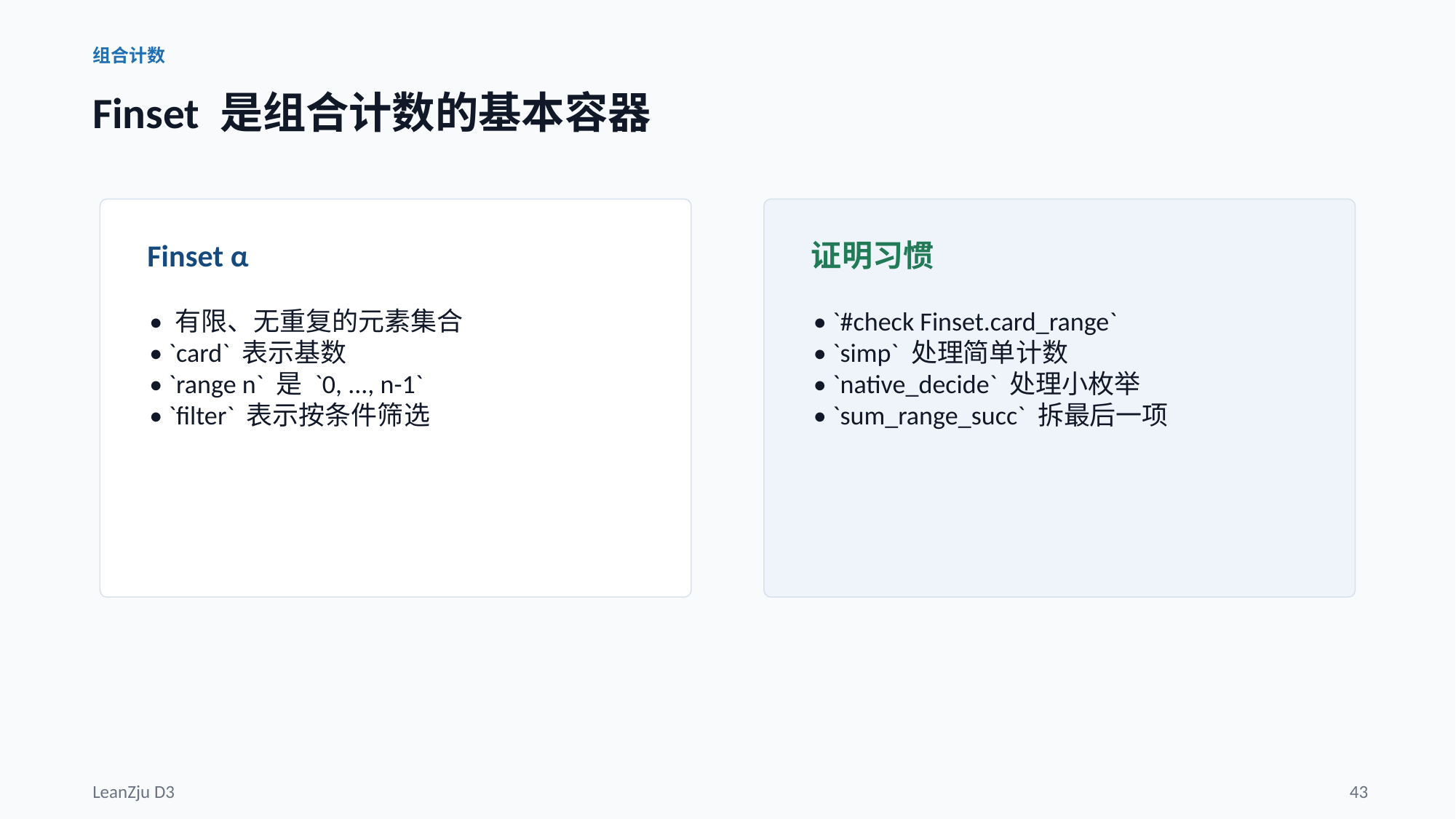

组合计数
Finset 是组合计数的基本容器

Finset α
证明习惯
• 有限、无重复的元素集合
• `card` 表示基数
• `range n` 是 `0, ..., n-1`
• `filter` 表示按条件筛选
• `#check Finset.card_range`
• `simp` 处理简单计数
• `native_decide` 处理小枚举
• `sum_range_succ` 拆最后一项
LeanZju D3
43